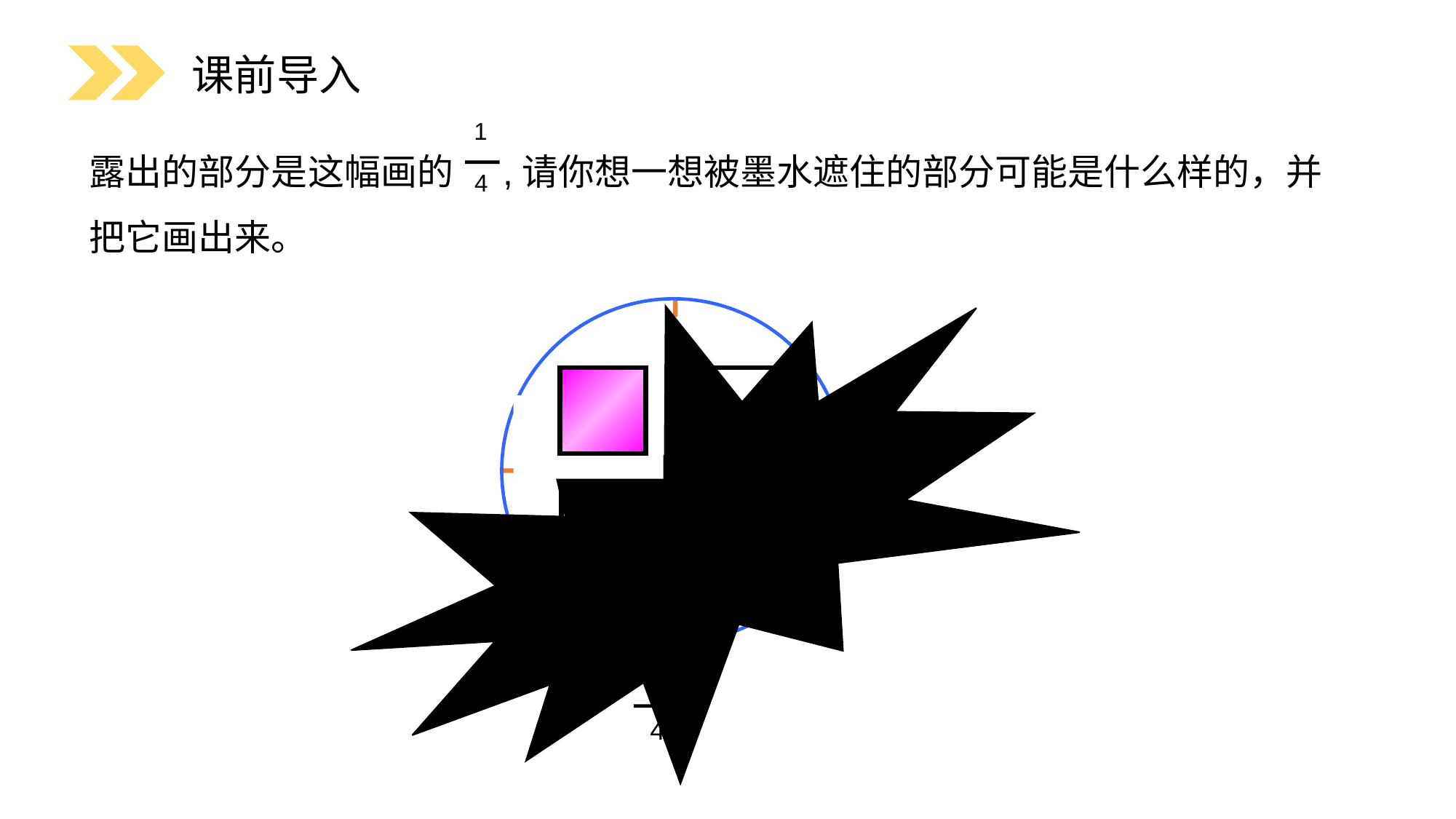

课前导入
1
4

露出的部分是这幅画的     ,请你想一想被墨水遮住的部分可能是什么样的，并把它画出来。

1
4